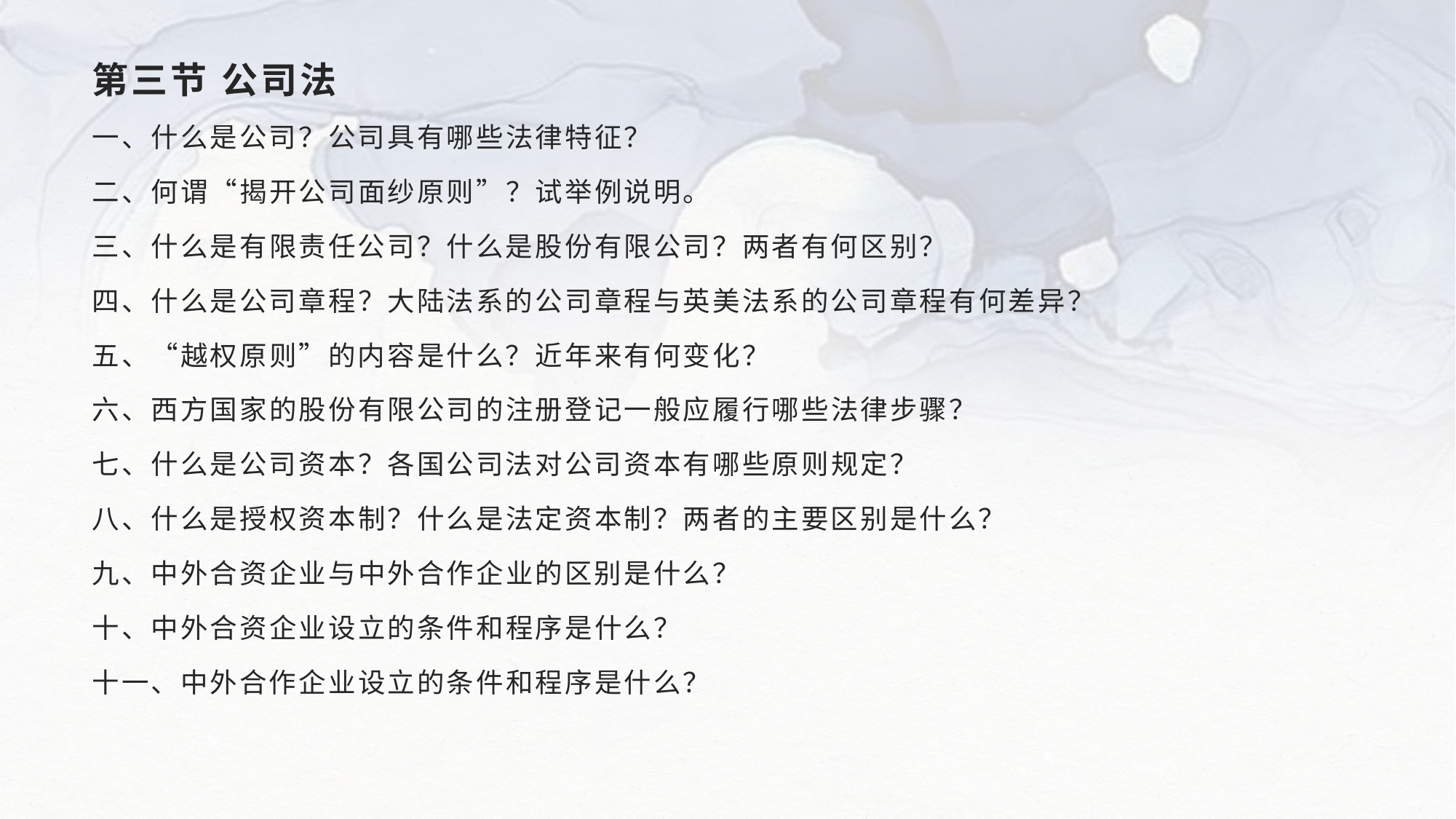

# 第三节 公司法
一、什么是公司？公司具有哪些法律特征？
二、何谓“揭开公司面纱原则”？试举例说明。
三、什么是有限责任公司？什么是股份有限公司？两者有何区别？
四、什么是公司章程？大陆法系的公司章程与英美法系的公司章程有何差异？
五、“越权原则”的内容是什么？近年来有何变化？
六、西方国家的股份有限公司的注册登记一般应履行哪些法律步骤？
七、什么是公司资本？各国公司法对公司资本有哪些原则规定？
八、什么是授权资本制？什么是法定资本制？两者的主要区别是什么？
九、中外合资企业与中外合作企业的区别是什么？
十、中外合资企业设立的条件和程序是什么？
十一、中外合作企业设立的条件和程序是什么？